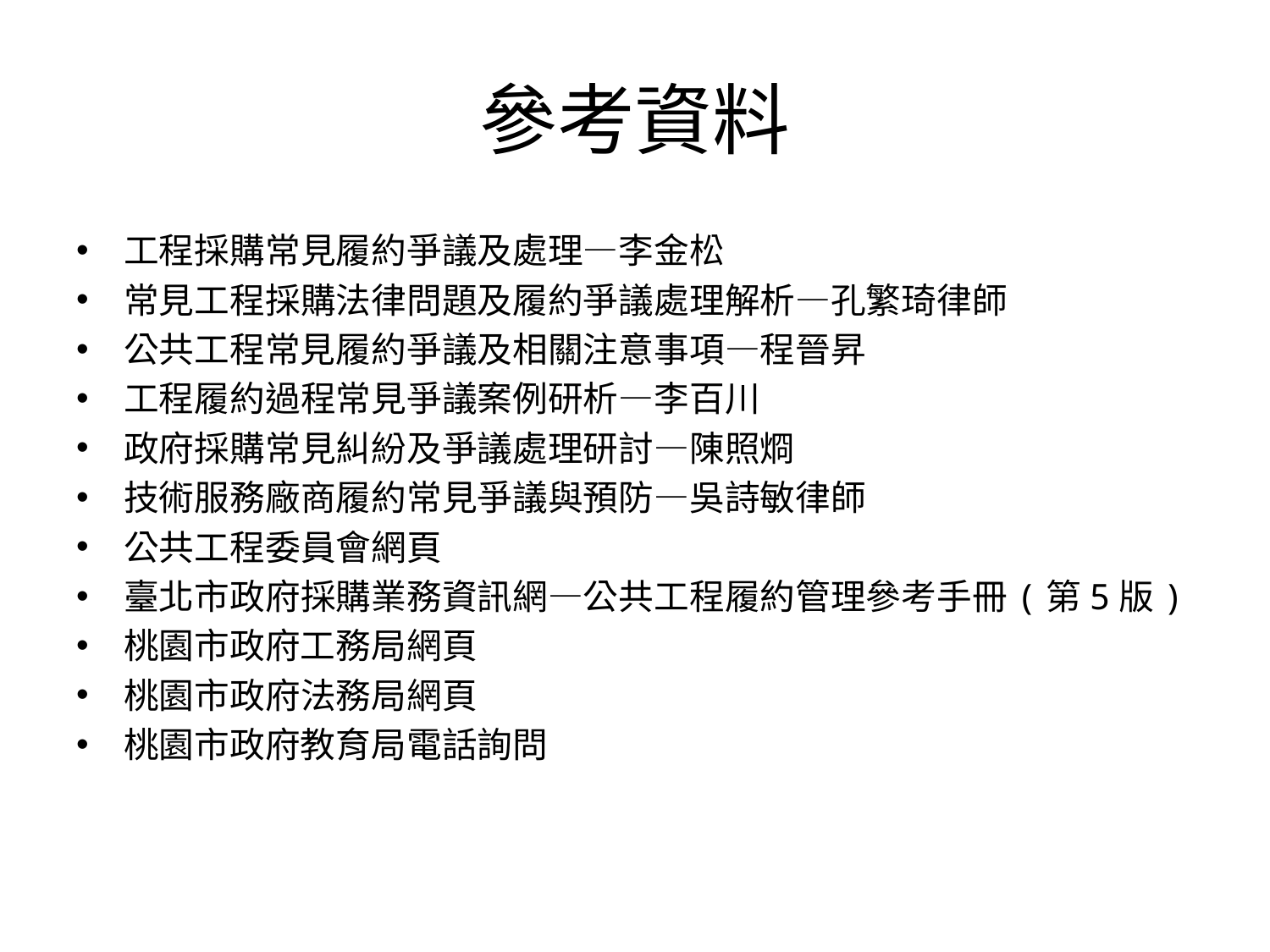

# 參考資料
工程採購常見履約爭議及處理—李金松
常見工程採購法律問題及履約爭議處理解析—孔繁琦律師
公共工程常見履約爭議及相關注意事項—程晉昇
工程履約過程常見爭議案例研析—李百川
政府採購常見糾紛及爭議處理研討—陳照烱
技術服務廠商履約常見爭議與預防—吳詩敏律師
公共工程委員會網頁
臺北市政府採購業務資訊網—公共工程履約管理參考手冊(第5版)
桃園市政府工務局網頁
桃園市政府法務局網頁
桃園市政府教育局電話詢問